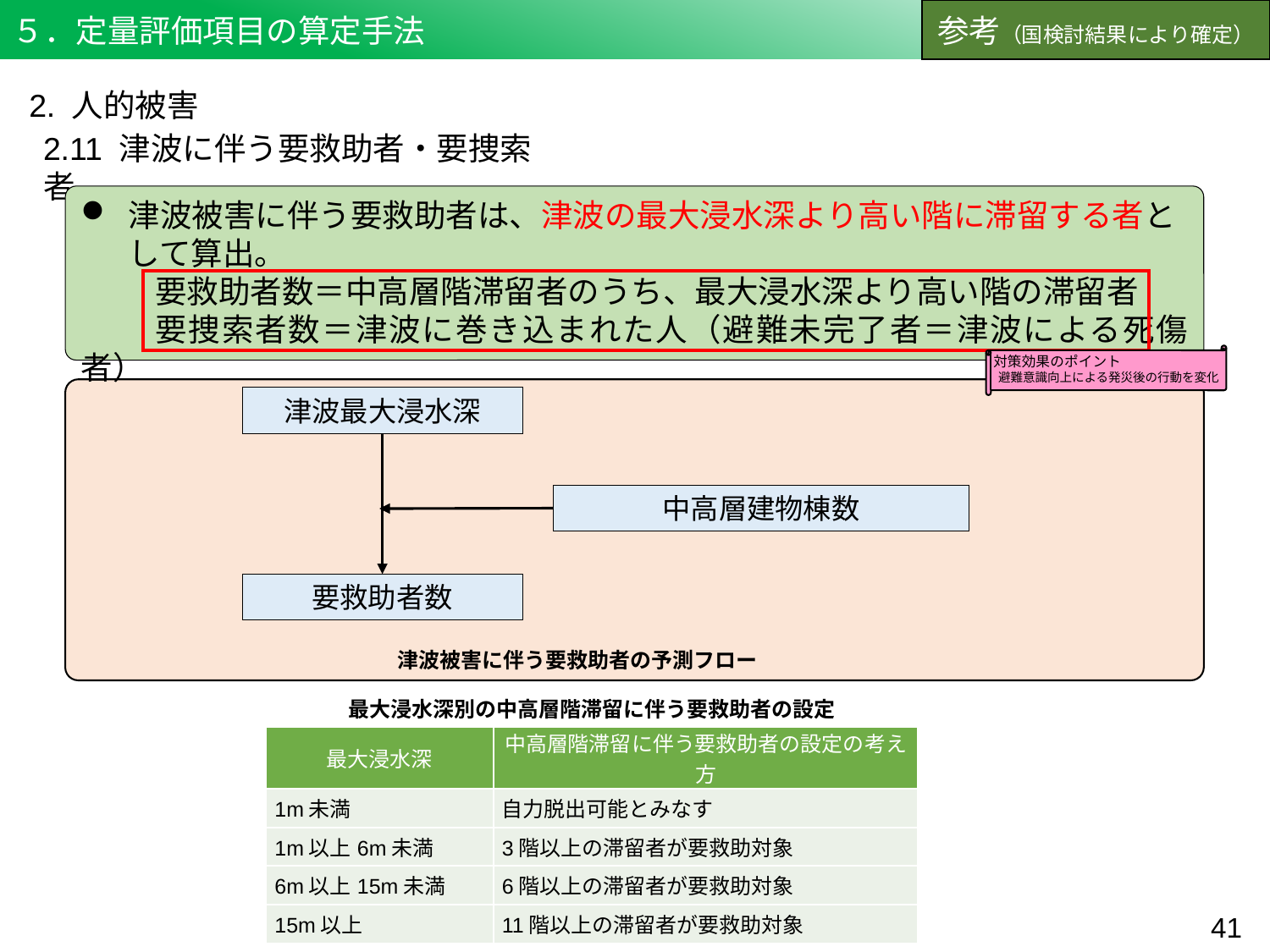

５．定量評価項目の算定手法
参考（国検討結果により確定）
2. 人的被害
2.11 津波に伴う要救助者・要捜索者
津波被害に伴う要救助者は、津波の最大浸水深より高い階に滞留する者として算出。
要救助者数＝中高層階滞留者のうち、最大浸水深より高い階の滞留者
要捜索者数＝津波に巻き込まれた人（避難未完了者＝津波による死傷者）

対策効果のポイント
避難意識向上による発災後の行動を変化

津波最大浸水深
中高層建物棟数
要救助者数
津波被害に伴う要救助者の予測フロー
最大浸水深別の中高層階滞留に伴う要救助者の設定
| 最大浸水深 | 中高層階滞留に伴う要救助者の設定の考え方 |
| --- | --- |
| 1m未満 | 自力脱出可能とみなす |
| 1m以上6m未満 | 3階以上の滞留者が要救助対象 |
| 6m以上15m未満 | 6階以上の滞留者が要救助対象 |
| 15m以上 | 11階以上の滞留者が要救助対象 |
41